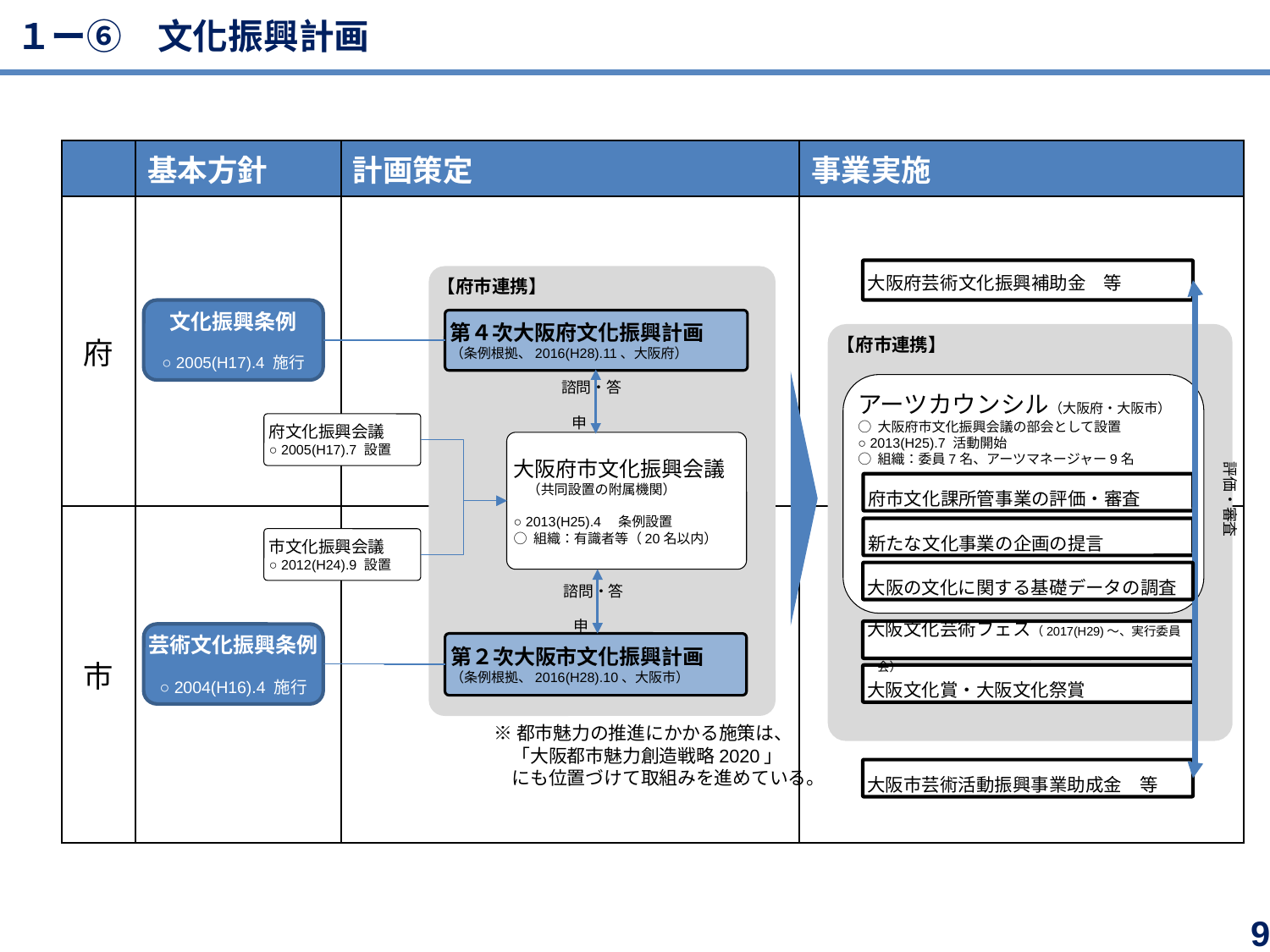

１ー⑥　文化振興計画
|  | 基本方針 | 計画策定 | 事業実施 |
| --- | --- | --- | --- |
| 府 |  |  |  |
| 市 |  |  |  |
大阪府芸術文化振興補助金　等
【府市連携】
文化振興条例

○ 2005(H17).4 施行
第４次大阪府文化振興計画
（条例根拠、2016(H28).11、⼤阪府）
【府市連携】

アーツカウンシル（大阪府・大阪市）
○ 大阪府市文化振興会議の部会として設置
○ 2013(H25).7 活動開始
○ 組織：委員7名、アーツマネージャー9名

諮問・答申
府文化振興会議
○ 2005(H17).7 設置
大阪府市文化振興会議
　（共同設置の附属機関）

○ 2013(H25).4　条例設置
○ 組織：有識者等（20名以内）
評価・審査
府市文化課所管事業の評価・審査

新たな文化事業の企画の提言
市文化振興会議
○ 2012(H24).9 設置
大阪の文化に関する基礎データの調査
諮問・答申
大阪文化芸術フェス（2017(H29)～、実行委員会）
芸術文化振興条例

○ 2004(H16).4 施行
第２次大阪市文化振興計画
（条例根拠、2016(H28).10、⼤阪市）
大阪文化賞・大阪文化祭賞
※都市魅力の推進にかかる施策は、
　「大阪都市魅力創造戦略2020」
　にも位置づけて取組みを進めている。
大阪市芸術活動振興事業助成金　等
9